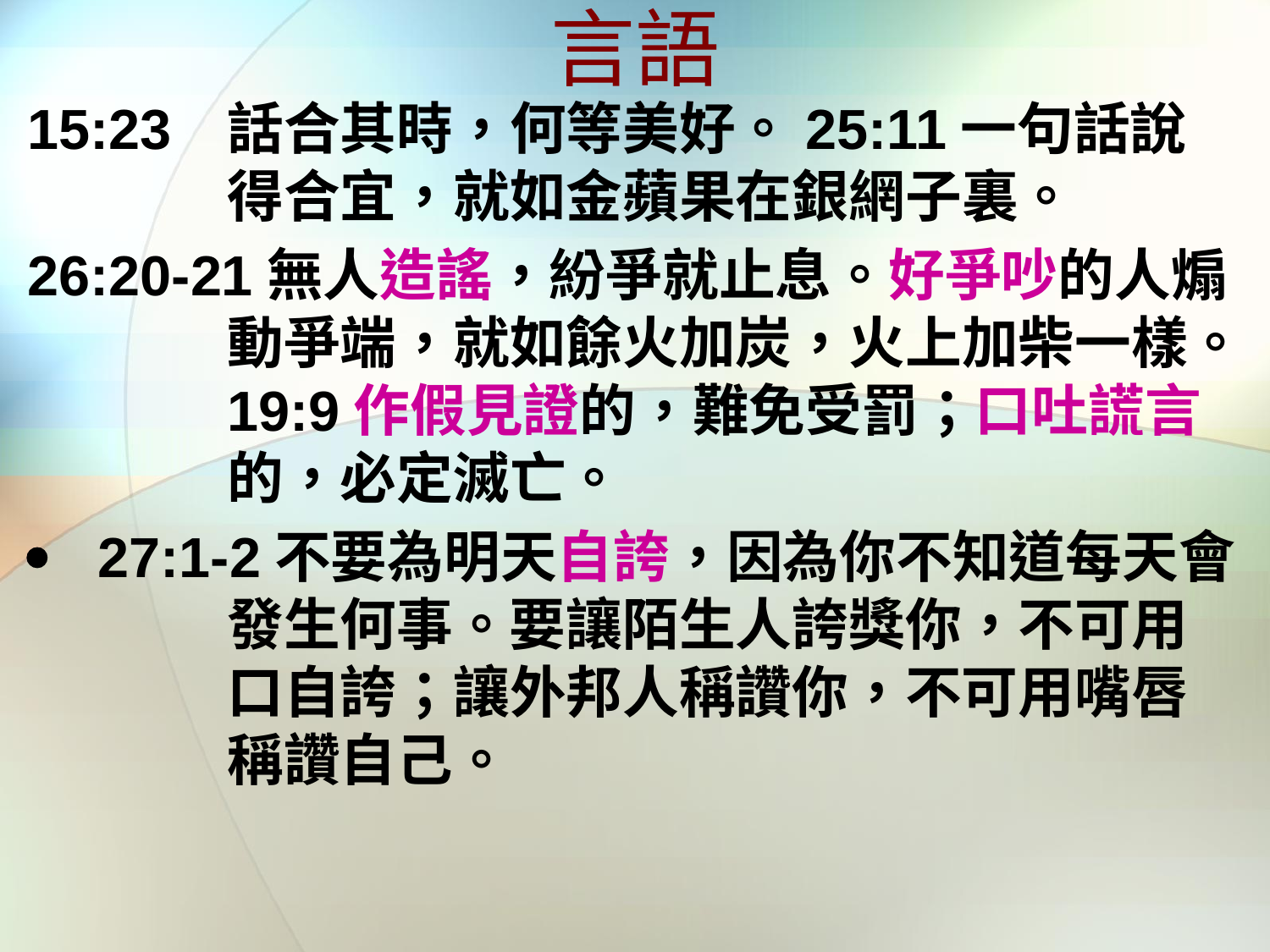

# 言語
15:23	話合其時，何等美好。25:11一句話說得合宜，就如金蘋果在銀網子裏。
26:20-21無人造謠，紛爭就止息。好爭吵的人煽動爭端，就如餘火加炭，火上加柴一樣。19:9作假見證的，難免受罰；口吐謊言的，必定滅亡。
•   27:1-2不要為明天自誇，因為你不知道每天會發生何事。要讓陌生人誇獎你，不可用口自誇；讓外邦人稱讚你，不可用嘴唇稱讚自己。